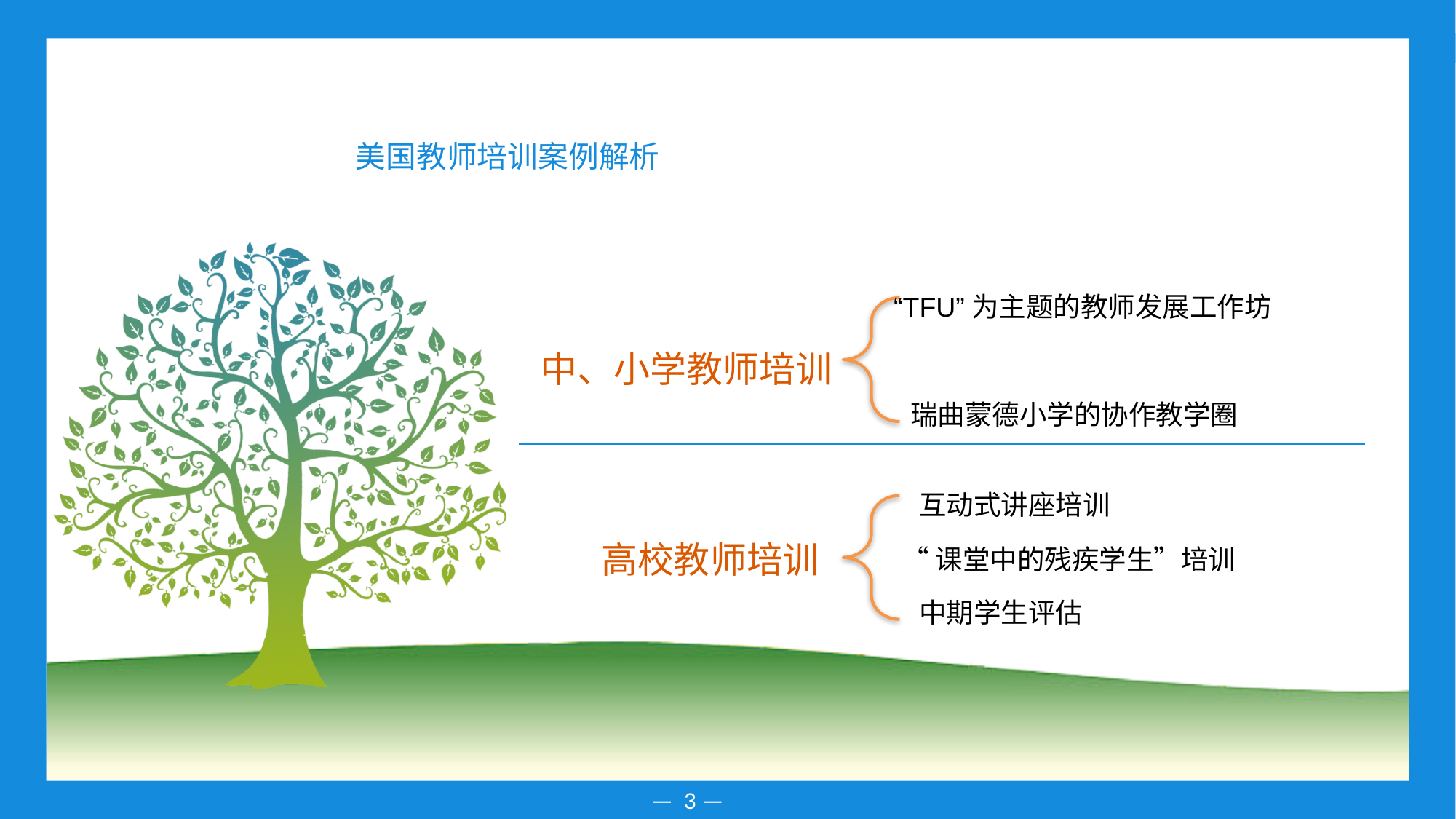

“TFU”为主题的教师发展工作坊

中、小学教师培训
瑞曲蒙德小学的协作教学圈
互动式讲座培训

高校教师培训
“课堂中的残疾学生”培训
中期学生评估